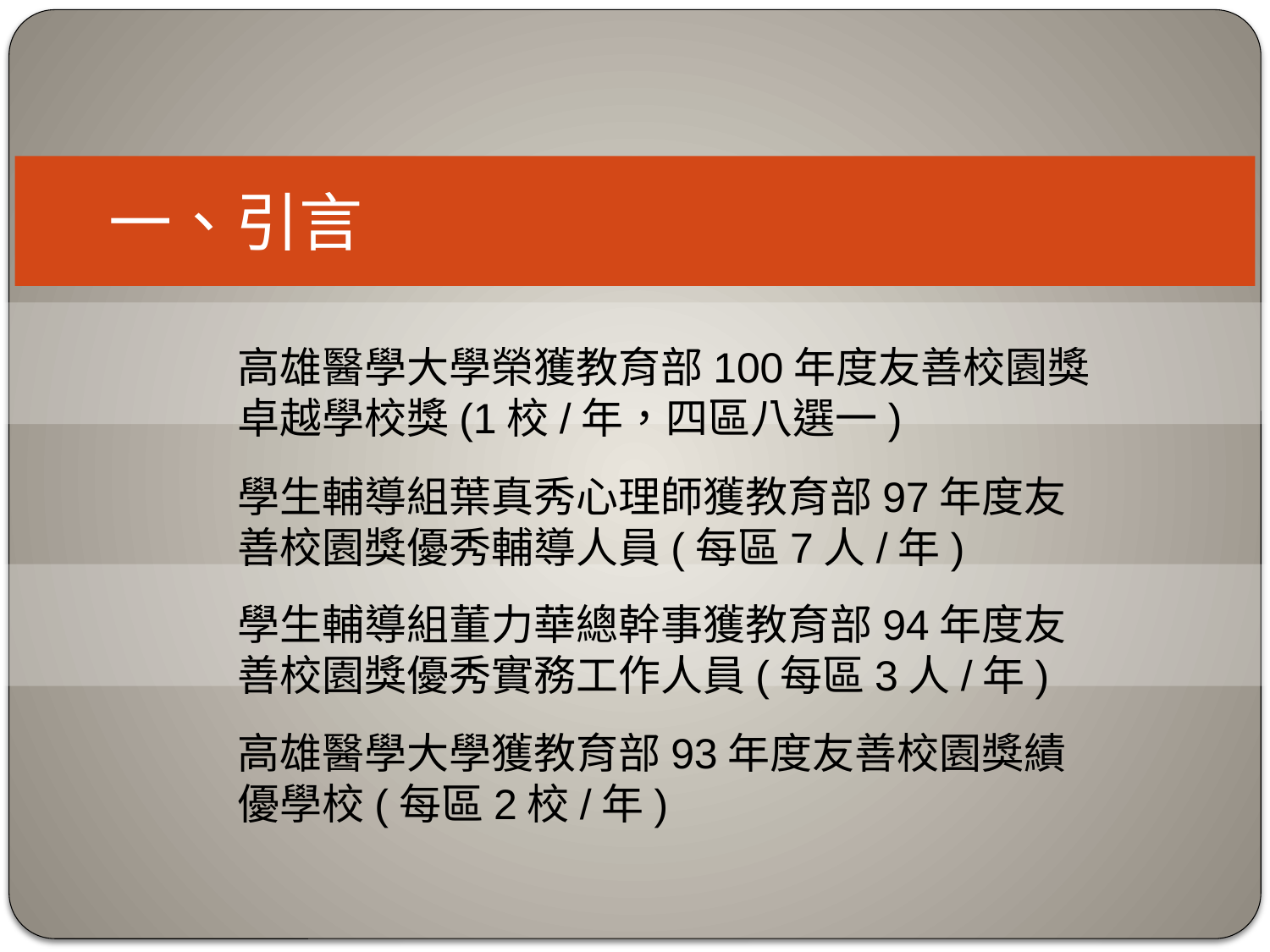

一、引言

高雄醫學大學榮獲教育部100年度友善校園獎卓越學校獎(1校/年，四區八選一)
學生輔導組葉真秀心理師獲教育部97年度友善校園獎優秀輔導人員(每區7人/年)

學生輔導組董力華總幹事獲教育部94年度友善校園獎優秀實務工作人員(每區3人/年)
高雄醫學大學獲教育部93年度友善校園獎績優學校(每區2校/年)